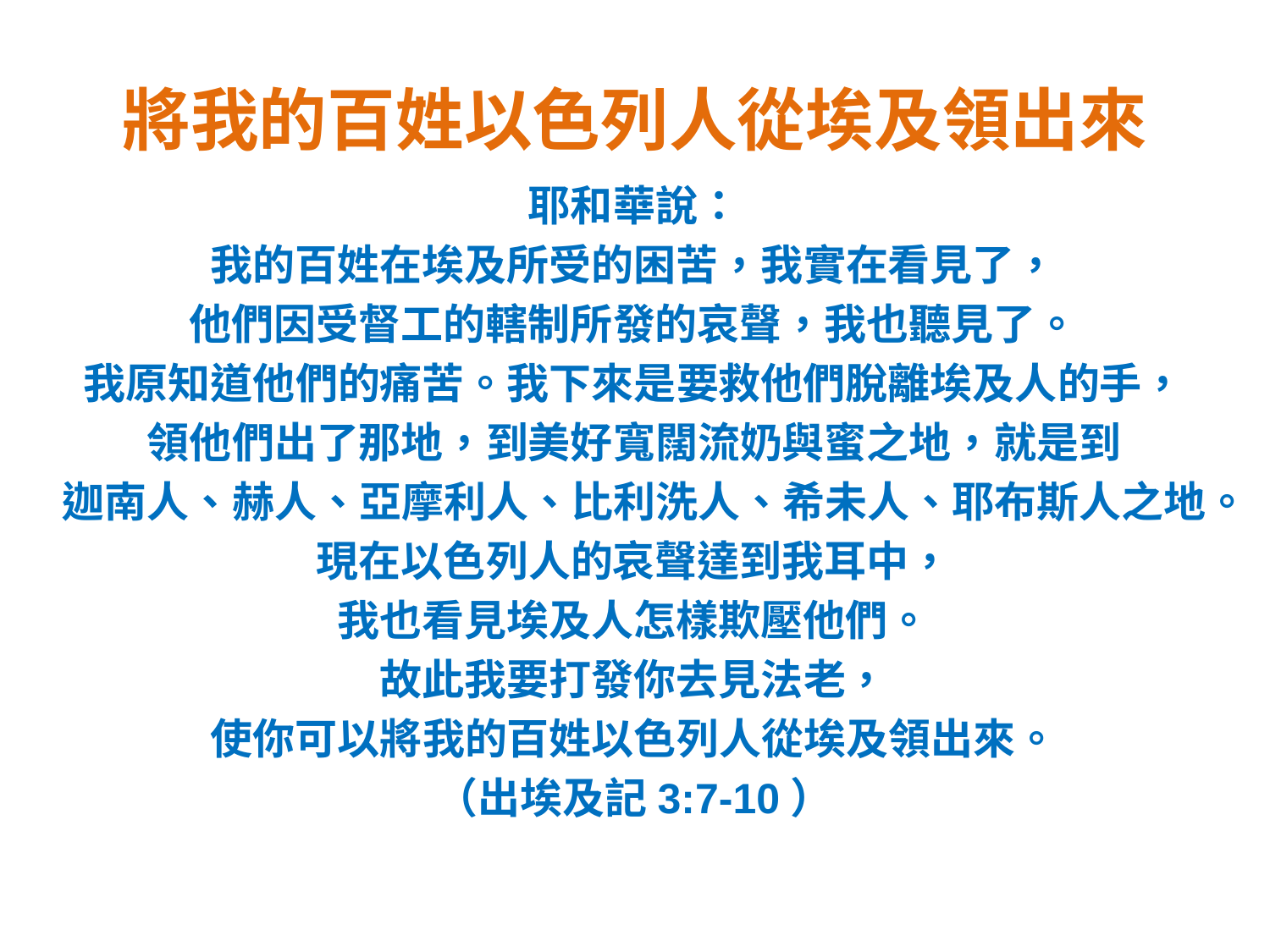

# 將我的百姓以色列人從埃及領出來
耶和華說：
我的百姓在埃及所受的困苦，我實在看見了，
他們因受督工的轄制所發的哀聲，我也聽見了。
我原知道他們的痛苦。我下來是要救他們脫離埃及人的手，
領他們出了那地，到美好寬闊流奶與蜜之地，就是到
迦南人、赫人、亞摩利人、比利洗人、希未人、耶布斯人之地。
現在以色列人的哀聲達到我耳中，
我也看見埃及人怎樣欺壓他們。
故此我要打發你去見法老，
使你可以將我的百姓以色列人從埃及領出來。
（出埃及記3:7-10）